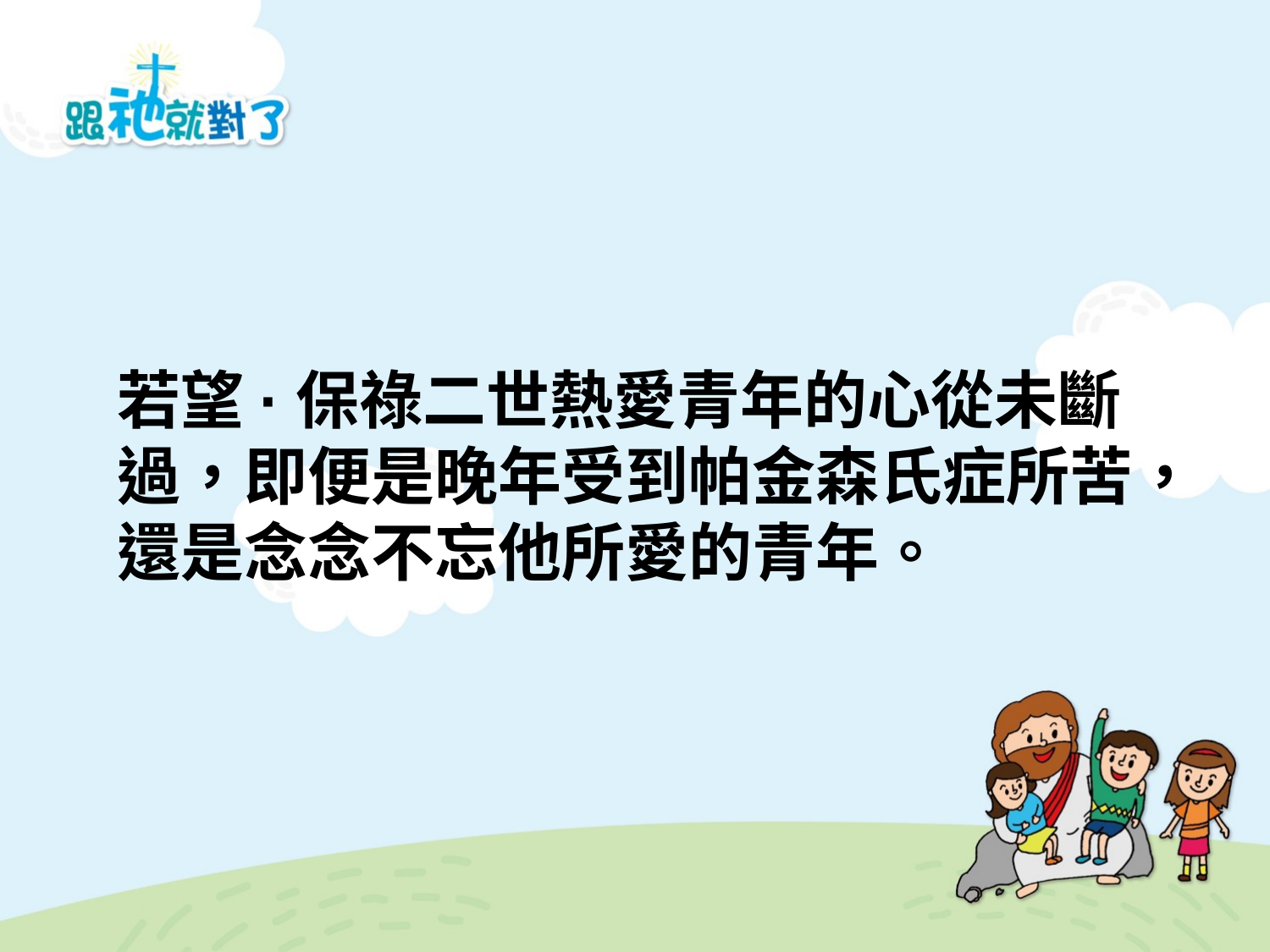

若望·保祿二世熱愛青年的心從未斷過，即便是晚年受到帕金森氏症所苦，還是念念不忘他所愛的青年。